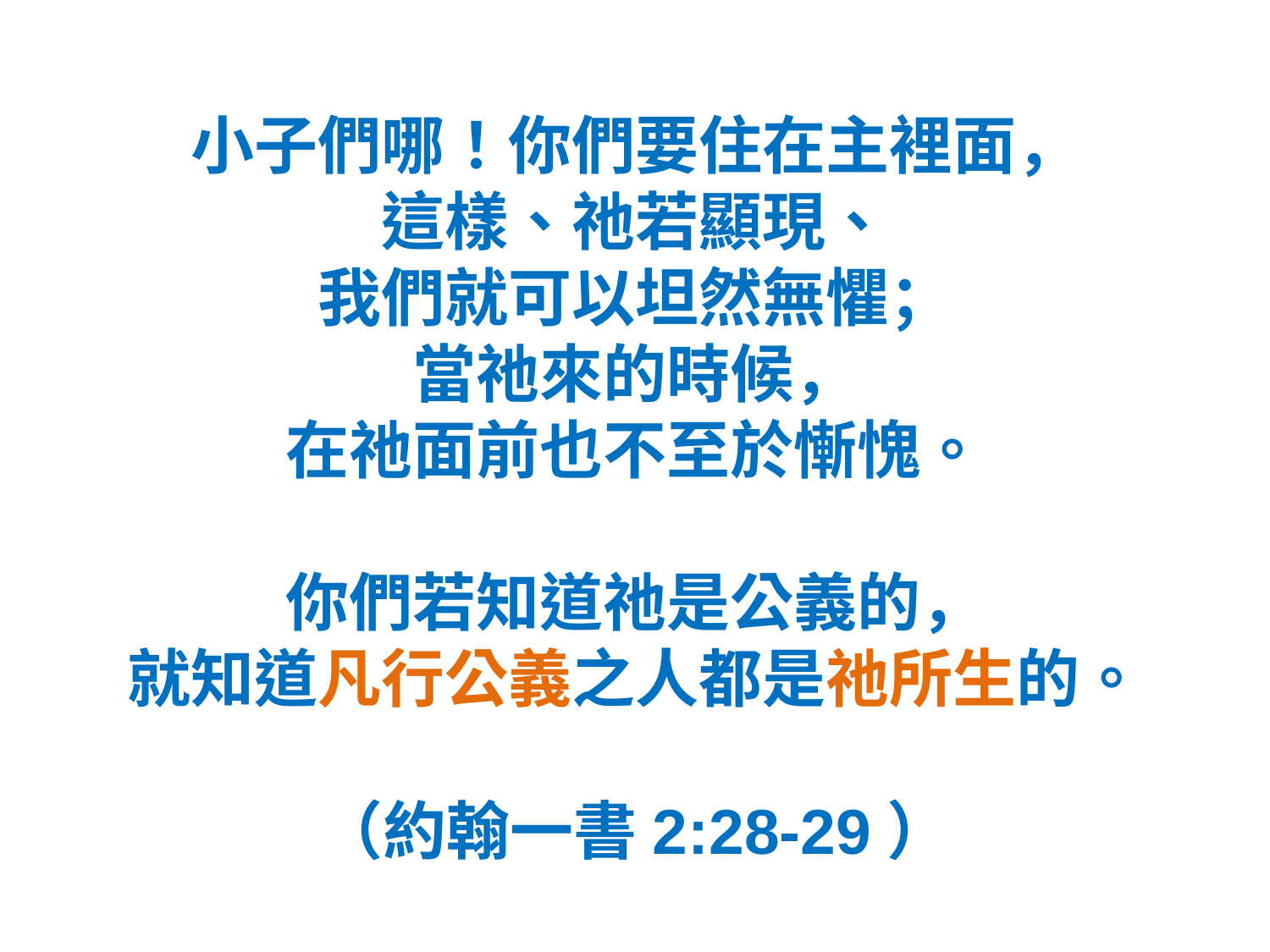

小子們哪！你們要住在主裡面，
這樣、祂若顯現、
我們就可以坦然無懼；
當祂來的時候，
在祂面前也不至於慚愧。

你們若知道祂是公義的，
就知道凡行公義之人都是祂所生的。

（約翰一書2:28-29）